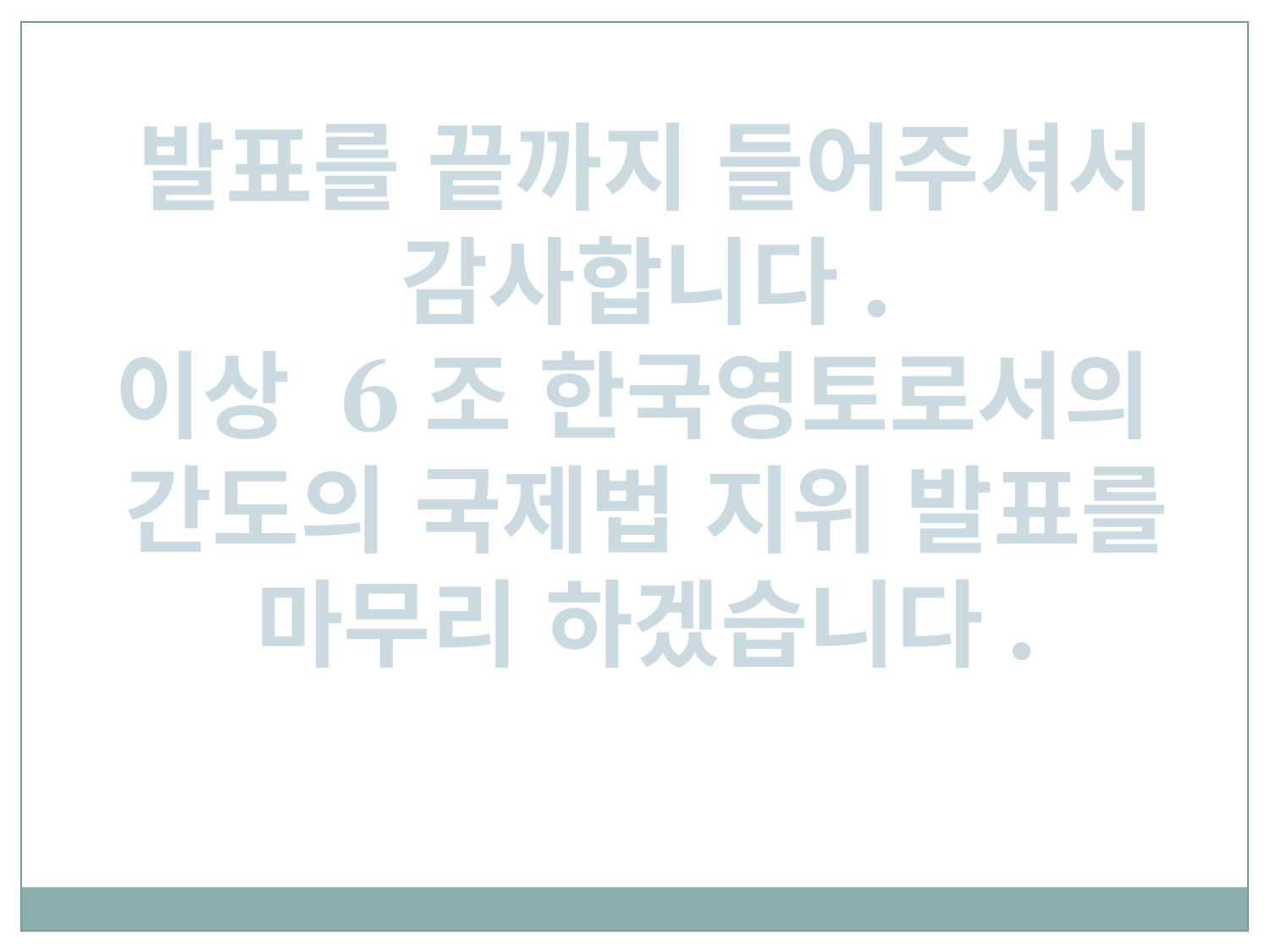

발표를 끝까지 들어주셔서
감사합니다.
이상 6조 한국영토로서의
간도의 국제법 지위 발표를 마무리 하겠습니다.